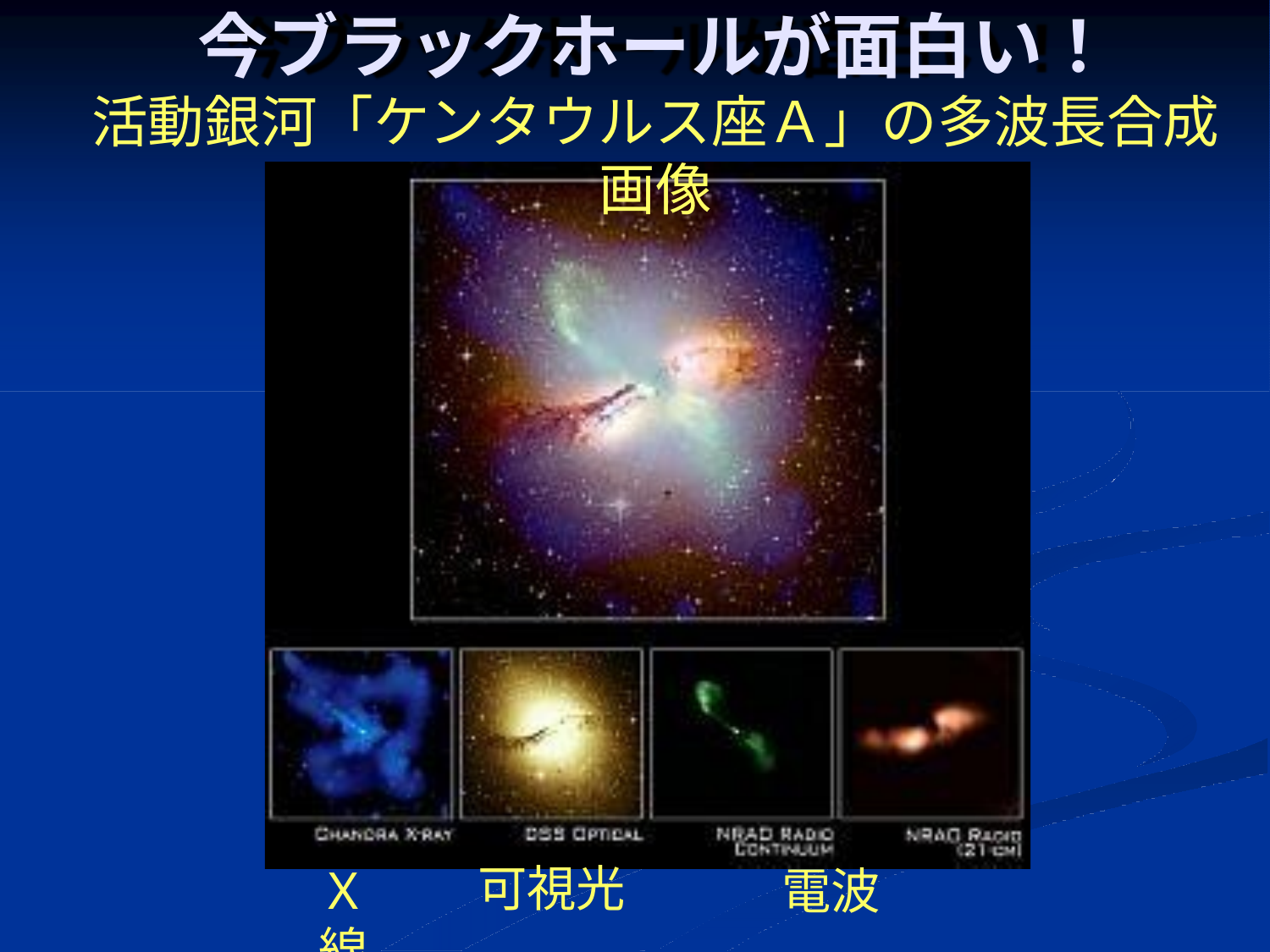

# 今ブラックホールが面白い！ 活動銀河「ケンタウルス座Ａ」の多波長合成画像

可視光
Ｘ線
電波